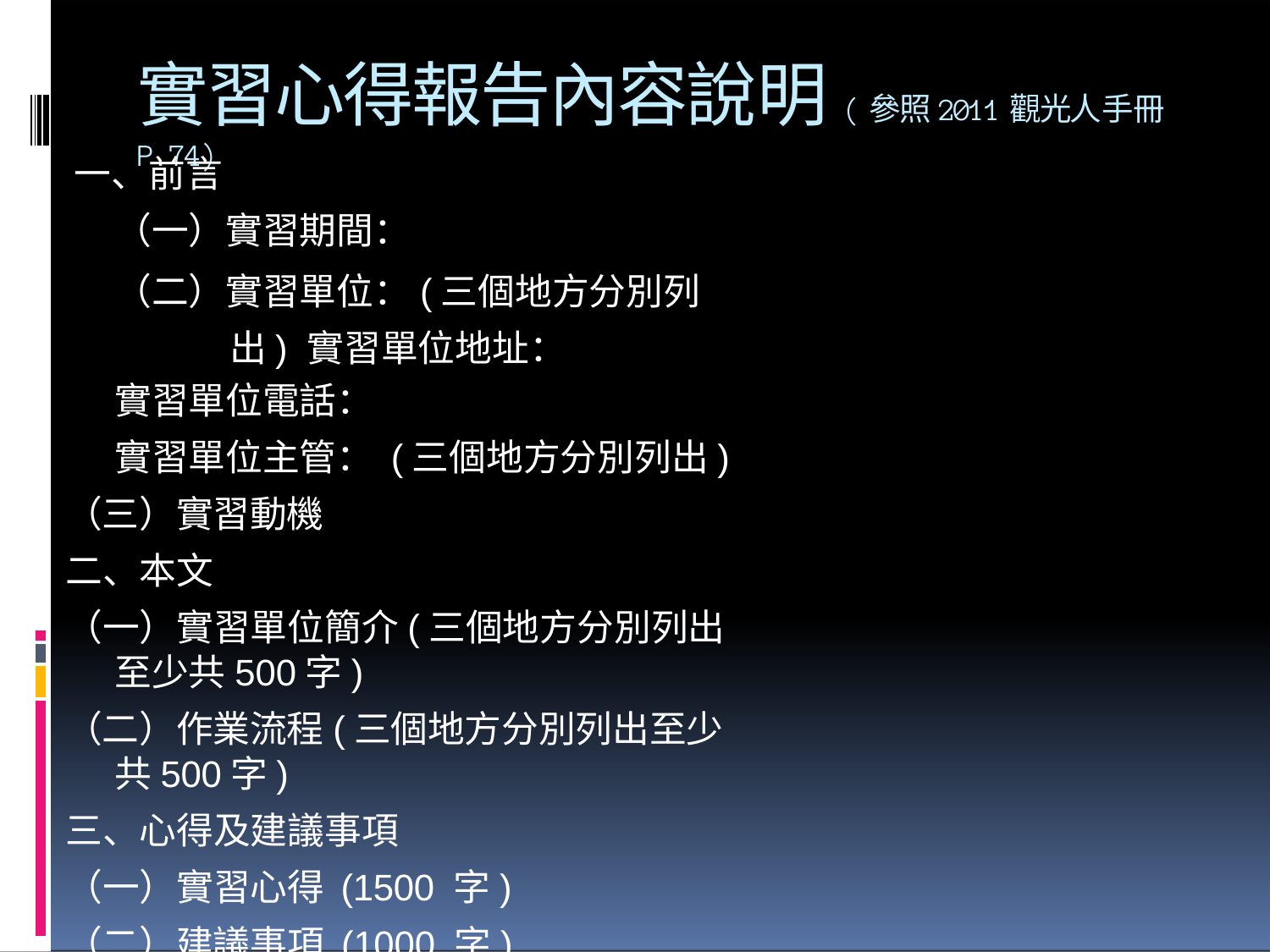

# 實習心得報告內容說明(參照2011觀光人手冊P.74)
一、前言
（一）實習期間：
（二）實習單位：(三個地方分別列出) 實習單位地址：
實習單位電話：
實習單位主管： (三個地方分別列出)
（三）實習動機
二、本文
（一）實習單位簡介(三個地方分別列出至少共500字)
（二）作業流程(三個地方分別列出至少共500字)
三、心得及建議事項
（一）實習心得(1500 字)
（二）建議事項 (1000 字)
附件、100學年度校內實習活動集錦(全彩照片各5~6張)